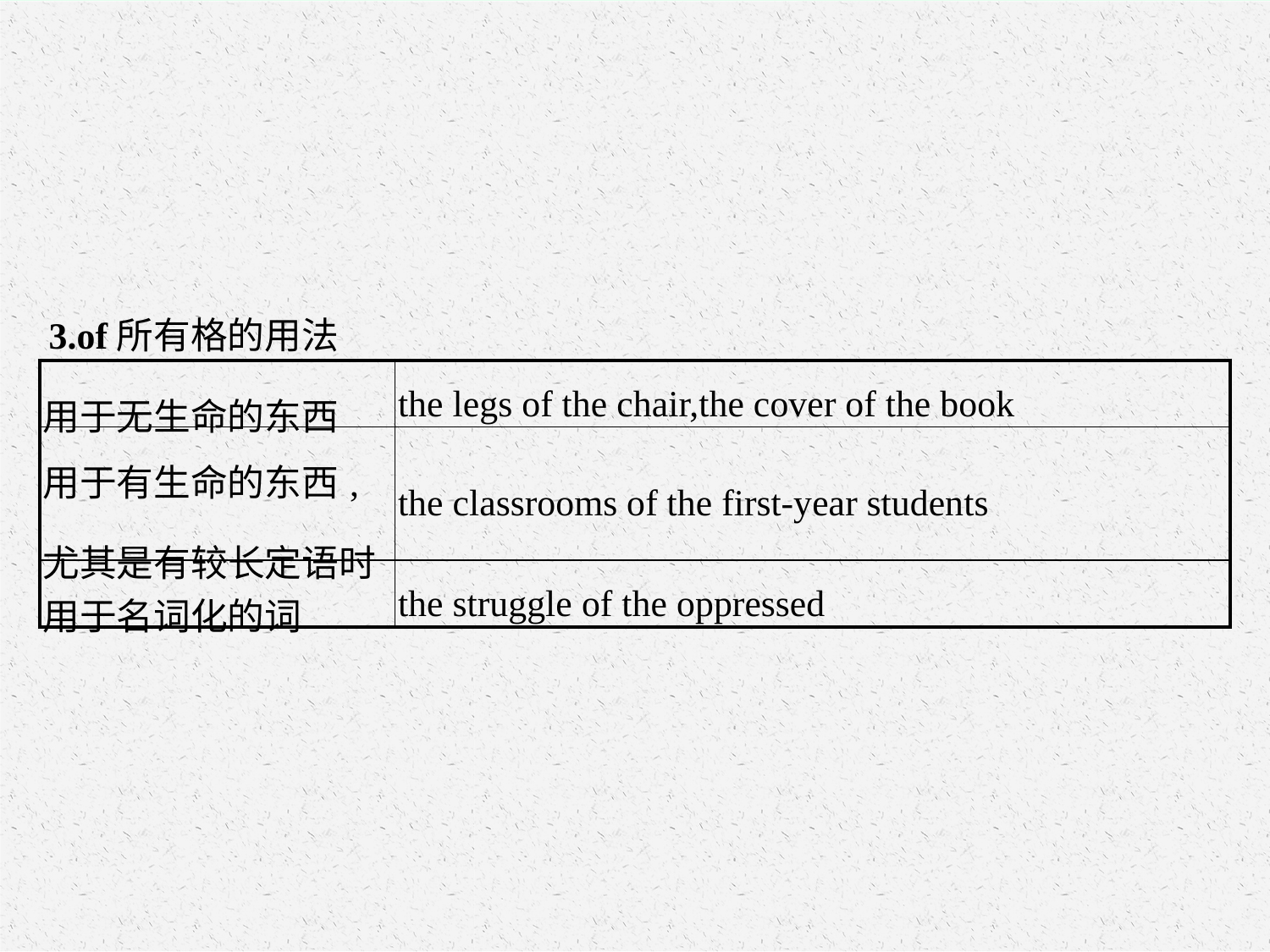

3.of所有格的用法
| 用于无生命的东西 | the legs of the chair,the cover of the book |
| --- | --- |
| 用于有生命的东西,尤其是有较长定语时 | the classrooms of the first-year students |
| 用于名词化的词 | the struggle of the oppressed |